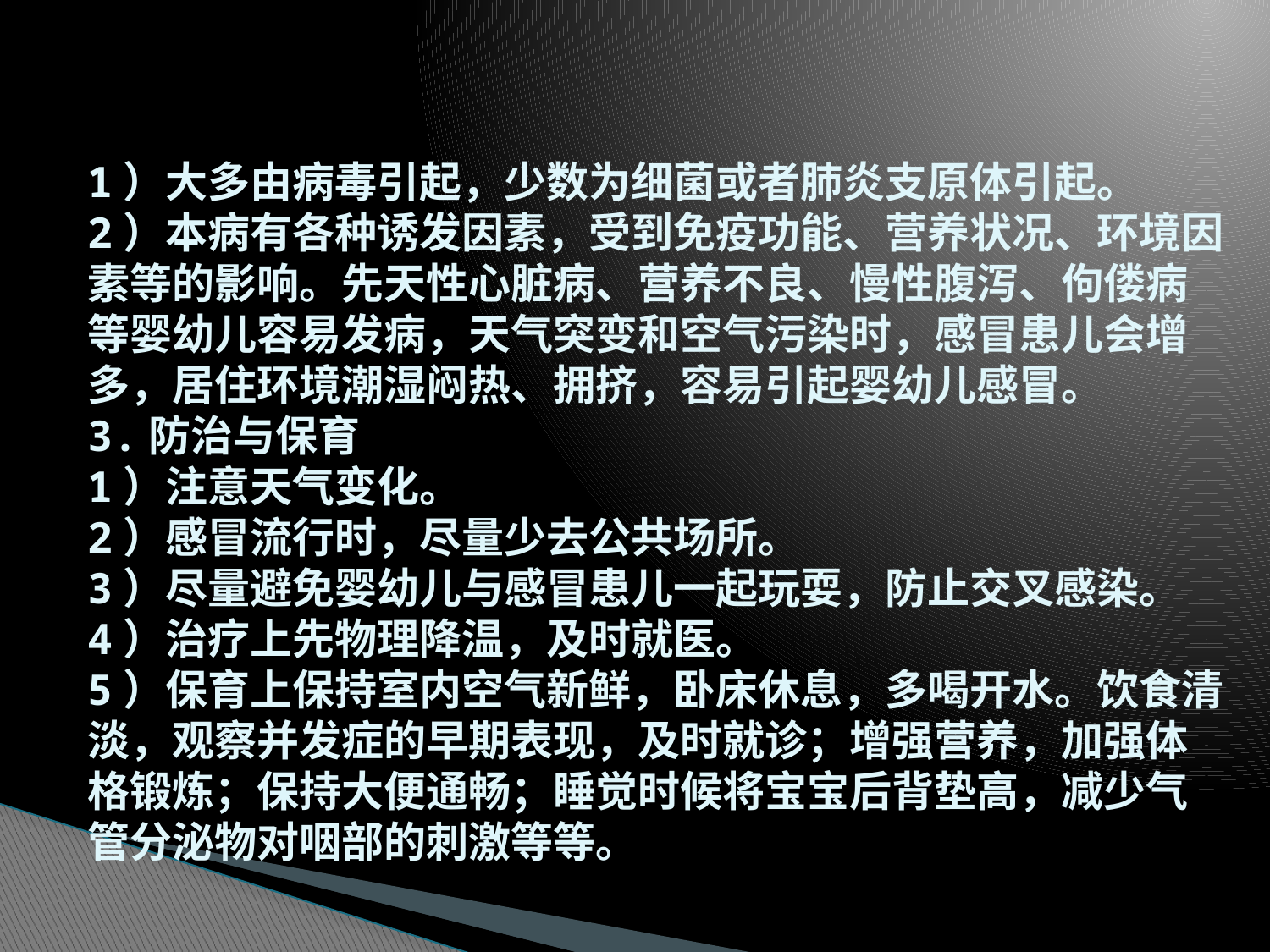

# 1）大多由病毒引起，少数为细菌或者肺炎支原体引起。 2）本病有各种诱发因素，受到免疫功能、营养状况、环境因素等的影响。先天性心脏病、营养不良、慢性腹泻、佝偻病等婴幼儿容易发病，天气突变和空气污染时，感冒患儿会增多，居住环境潮湿闷热、拥挤，容易引起婴幼儿感冒。 3.防治与保育 1）注意天气变化。 2）感冒流行时，尽量少去公共场所。 3）尽量避免婴幼儿与感冒患儿一起玩耍，防止交叉感染。 4）治疗上先物理降温，及时就医。 5）保育上保持室内空气新鲜，卧床休息，多喝开水。饮食清淡，观察并发症的早期表现，及时就诊；增强营养，加强体格锻炼；保持大便通畅；睡觉时候将宝宝后背垫高，减少气管分泌物对咽部的刺激等等。